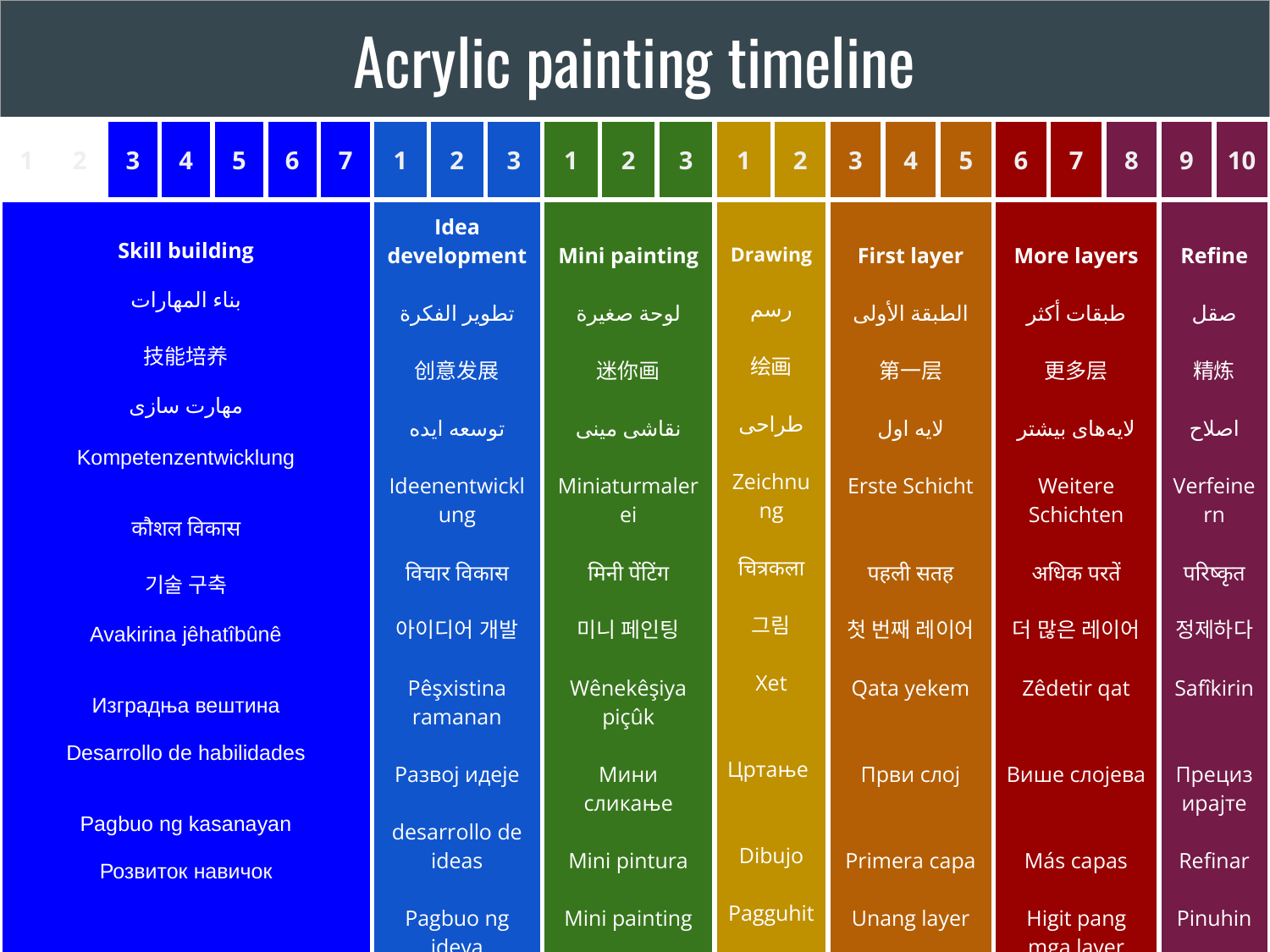

| Acrylic painting timeline |  |  |  |  |  |  |  |  |  |  |  |  |  |  |  |  |  |  |  |  |  |  |
| --- | --- | --- | --- | --- | --- | --- | --- | --- | --- | --- | --- | --- | --- | --- | --- | --- | --- | --- | --- | --- | --- | --- |
| 1 | 2 | 3 | 4 | 5 | 6 | 7 | 1 | 2 | 3 | 1 | 2 | 3 | 1 | 2 | 3 | 4 | 5 | 6 | 7 | 8 | 9 | 10 |
| Skill building بناء المهارات 技能培养 مهارت سازی Kompetenzentwicklung कौशल विकास 기술 구축 Avakirina jêhatîbûnê Изградња вештина Desarrollo de habilidades Pagbuo ng kasanayan Розвиток навичок |  |  |  |  |  |  | Idea development تطوير الفكرة 创意发展 توسعه ایده Ideenentwicklung विचार विकास 아이디어 개발 Pêşxistina ramanan Развој идеје desarrollo de ideas Pagbuo ng ideya Розробка ідеї |  |  | Mini painting لوحة صغيرة 迷你画 نقاشی مینی Miniaturmalerei मिनी पेंटिंग 미니 페인팅 Wênekêşiya piçûk Мини сликање Mini pintura Mini painting Міні-живопис |  |  | Drawing رسم 绘画 طراحی Zeichnung चित्रकला 그림 Xet Цртање Dibujo Pagguhit Малювання |  | First layer الطبقة الأولى 第一层 لایه اول Erste Schicht पहली सतह 첫 번째 레이어 Qata yekem Први слој Primera capa Unang layer Перший шар |  |  | More layers طبقات أكثر 更多层 لایه‌های بیشتر Weitere Schichten अधिक परतें 더 많은 레이어 Zêdetir qat Више слојева Más capas Higit pang mga layer Більше шарів |  |  | Refine صقل 精炼 اصلاح Verfeinern परिष्कृत 정제하다 Safîkirin Прецизирајте Refinar Pinuhin Уточнити |  |